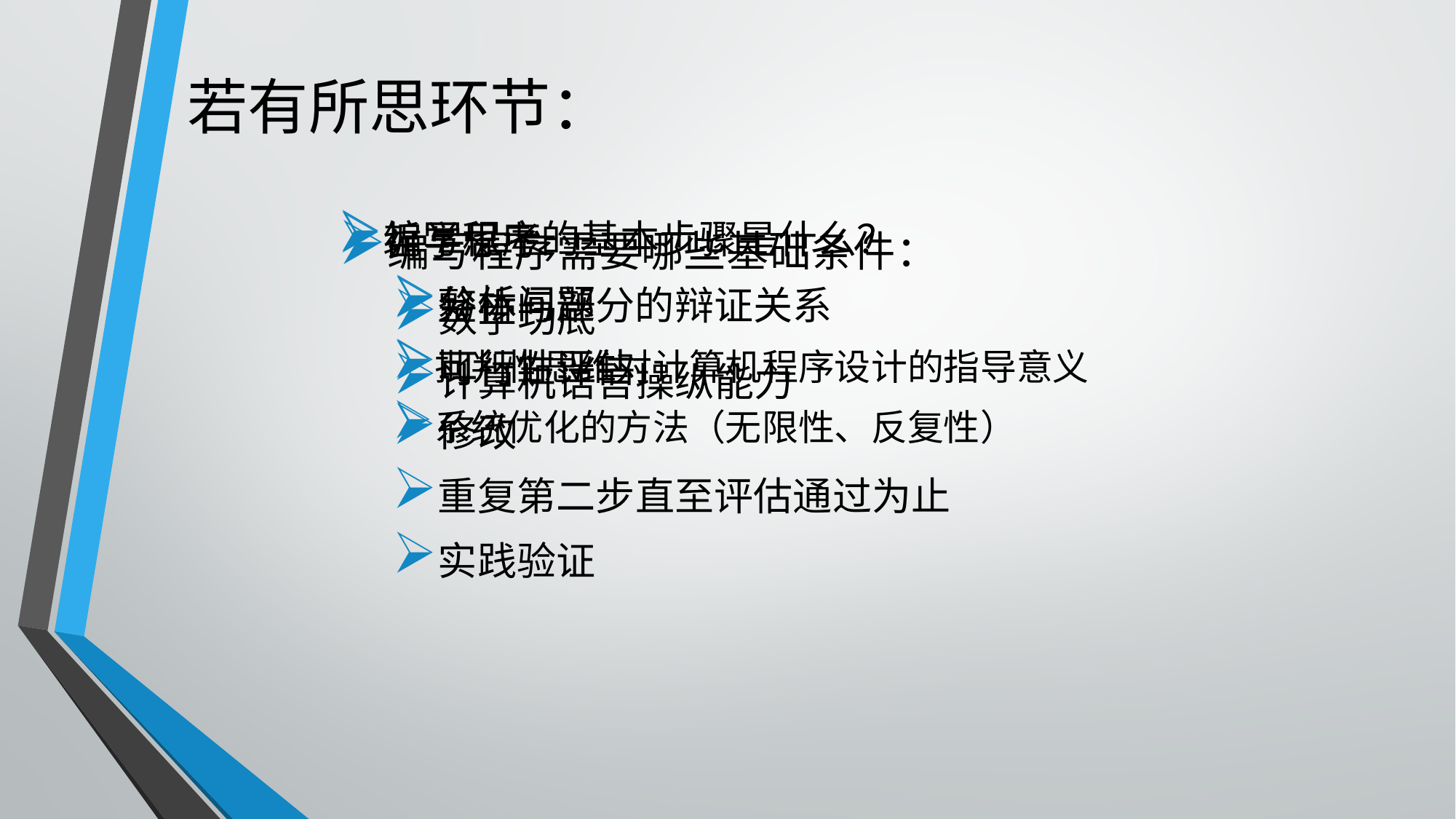

# 若有所思环节：

哲学思考
整体与部分的辩证关系
批判性思维对计算机程序设计的指导意义
系统优化的方法（无限性、反复性）

编写程序需要哪些基础条件：
数学功底
计算机语言操纵能力

编写程序的基本步骤是什么？
分析问题
可行性评估
修改
重复第二步直至评估通过为止
实践验证